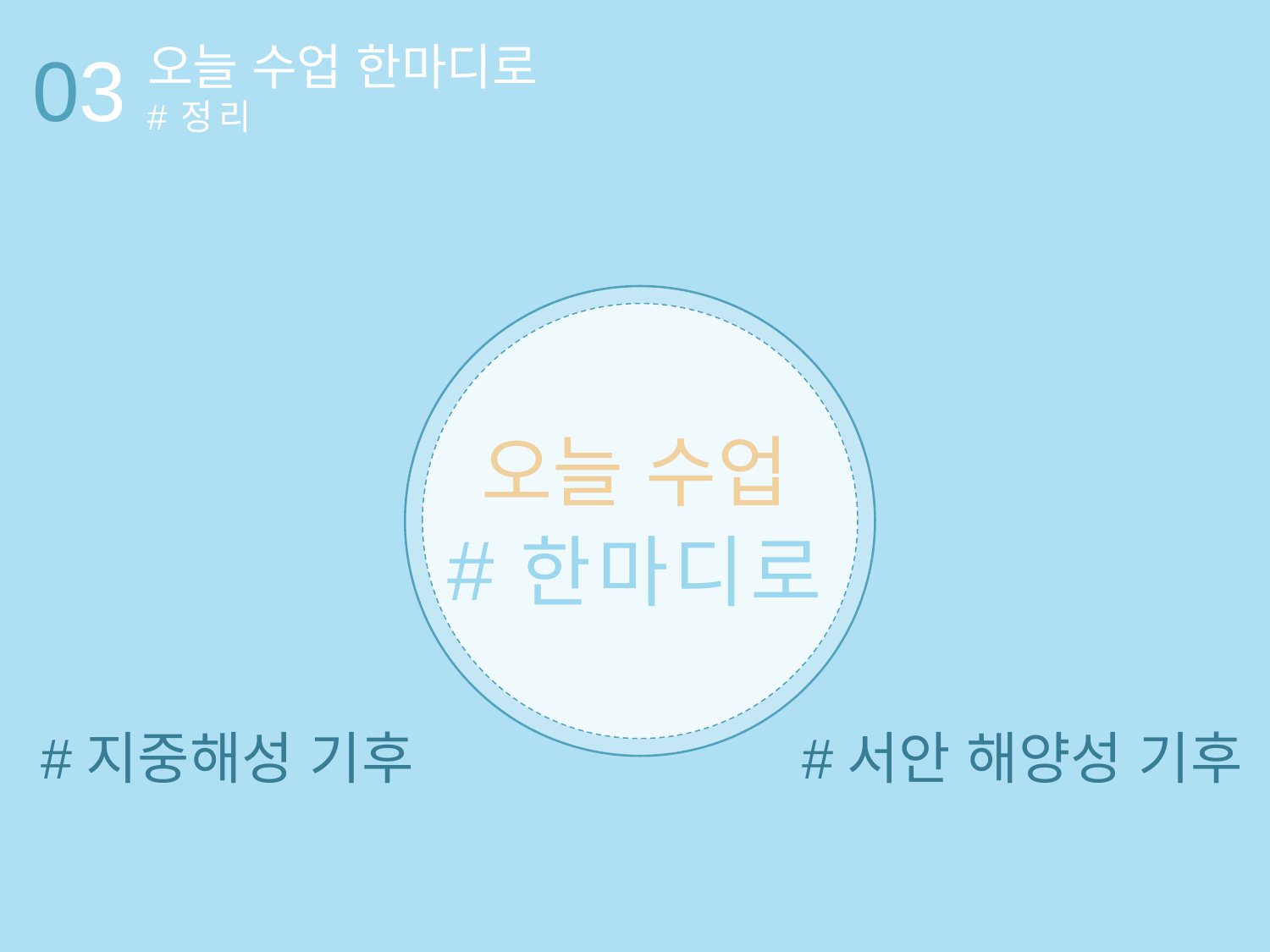

오늘 수업 한마디로
#정리

03

오늘 수업
#한마디로
#지중해성 기후
#서안 해양성 기후